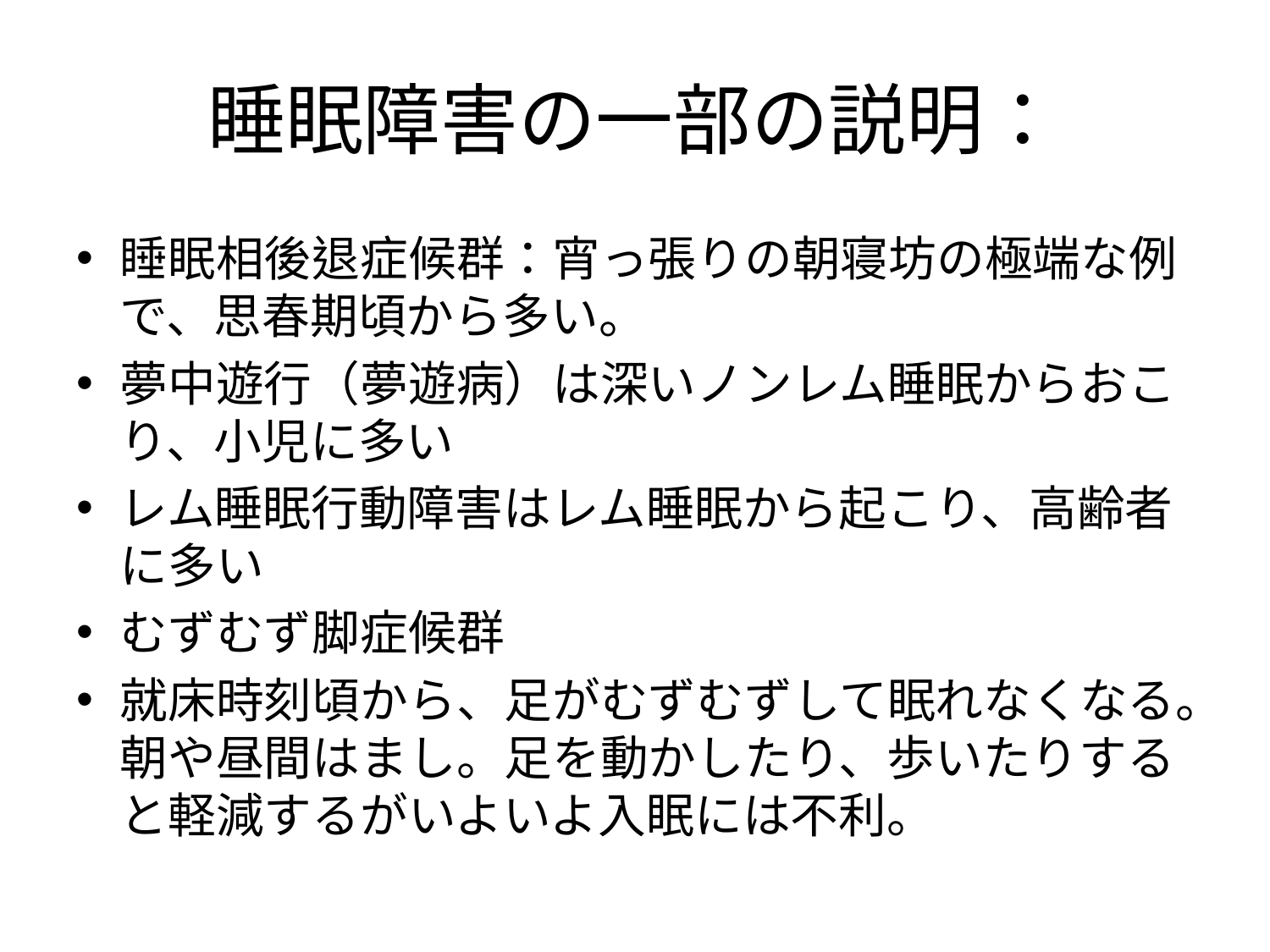

# 睡眠障害の一部の説明：
睡眠相後退症候群：宵っ張りの朝寝坊の極端な例で、思春期頃から多い。
夢中遊行（夢遊病）は深いノンレム睡眠からおこり、小児に多い
レム睡眠行動障害はレム睡眠から起こり、高齢者に多い
むずむず脚症候群
就床時刻頃から、足がむずむずして眠れなくなる。朝や昼間はまし。足を動かしたり、歩いたりすると軽減するがいよいよ入眠には不利。